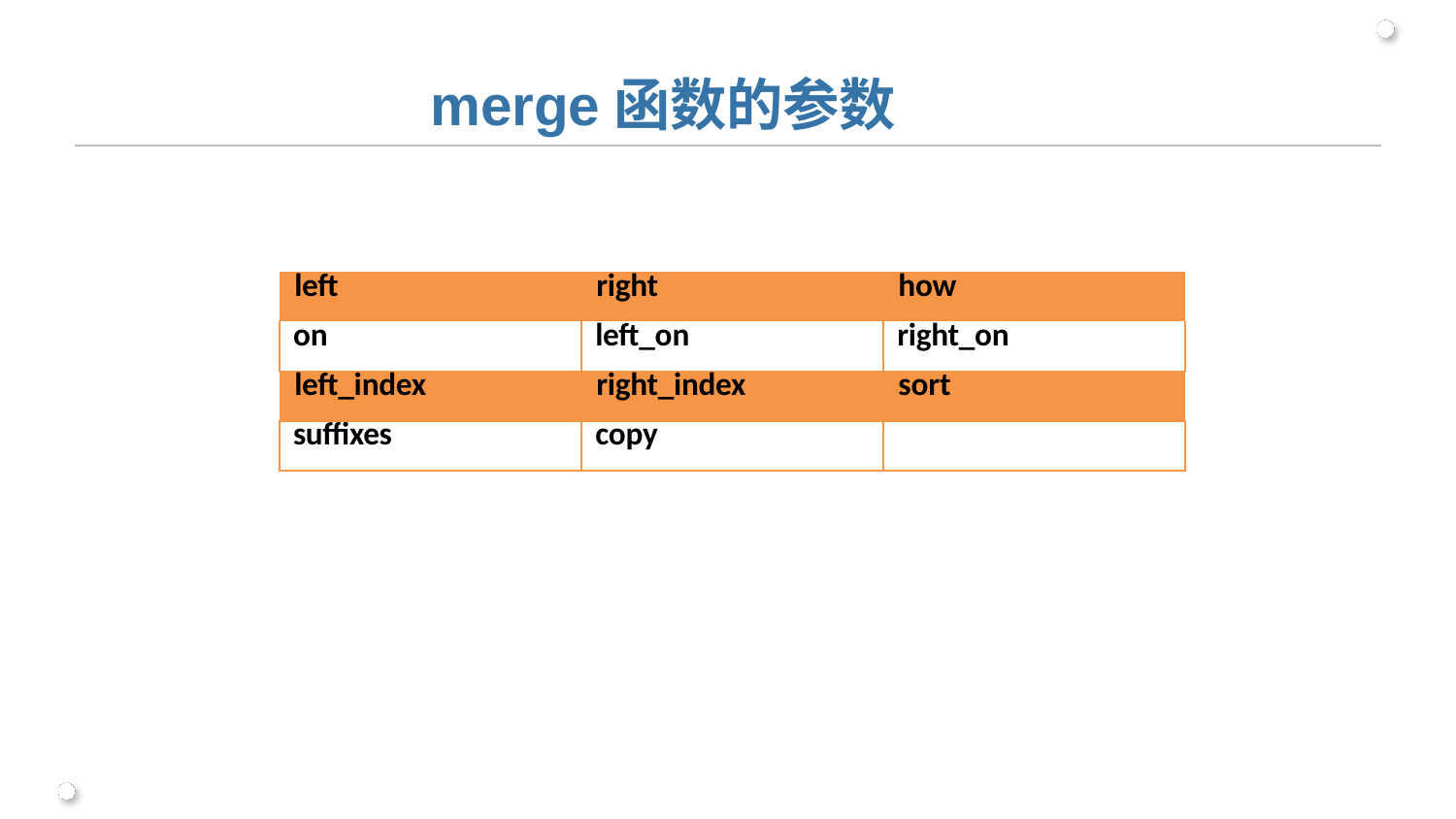

# merge函数的参数
| left | right | how |
| --- | --- | --- |
| on | left\_on | right\_on |
| left\_index | right\_index | sort |
| suffixes | copy |  |